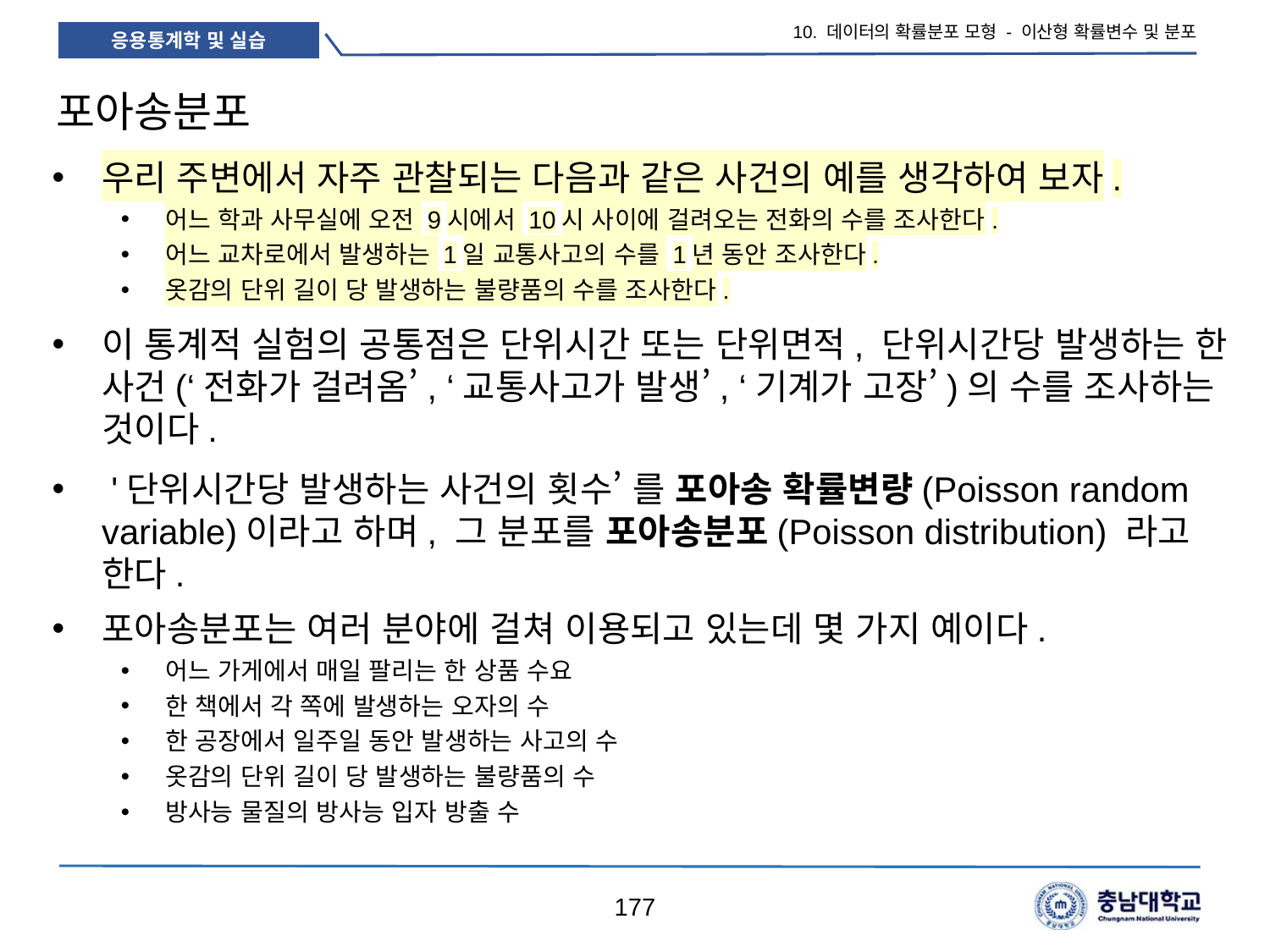

10. 데이터의 확률분포 모형 - 이산형 확률변수 및 분포
# 포아송분포
우리 주변에서 자주 관찰되는 다음과 같은 사건의 예를 생각하여 보자.
어느 학과 사무실에 오전 9시에서 10시 사이에 걸려오는 전화의 수를 조사한다.
어느 교차로에서 발생하는 1일 교통사고의 수를 1년 동안 조사한다.
옷감의 단위 길이 당 발생하는 불량품의 수를 조사한다.
이 통계적 실험의 공통점은 단위시간 또는 단위면적, 단위시간당 발생하는 한 사건(‘전화가 걸려옴’, ‘교통사고가 발생’, ‘기계가 고장’)의 수를 조사하는 것이다.
 '단위시간당 발생하는 사건의 횟수’ 를 포아송 확률변량(Poisson random variable)이라고 하며, 그 분포를 포아송분포(Poisson distribution) 라고 한다.
포아송분포는 여러 분야에 걸쳐 이용되고 있는데 몇 가지 예이다.
어느 가게에서 매일 팔리는 한 상품 수요
한 책에서 각 쪽에 발생하는 오자의 수
한 공장에서 일주일 동안 발생하는 사고의 수
옷감의 단위 길이 당 발생하는 불량품의 수
방사능 물질의 방사능 입자 방출 수
177